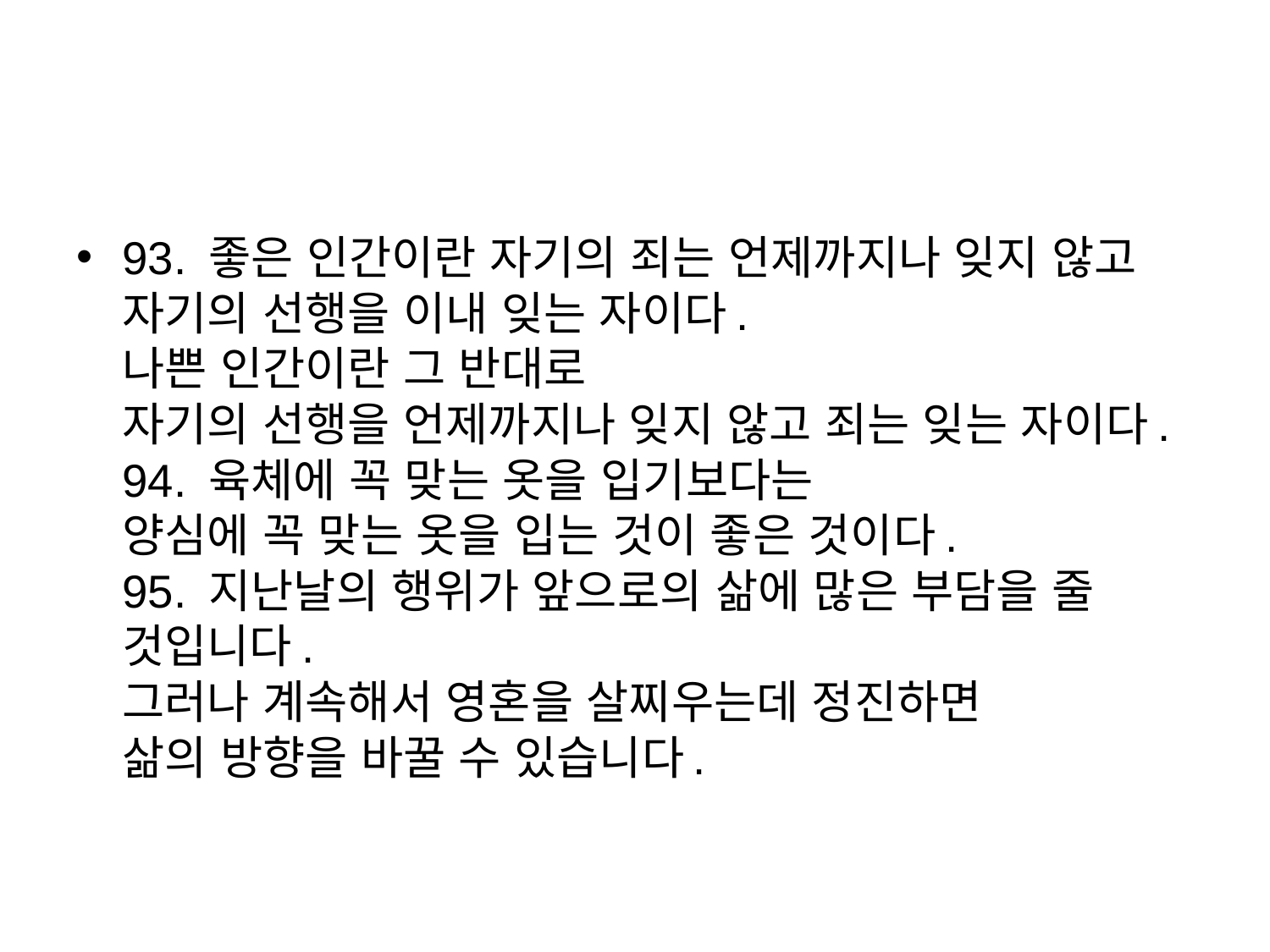

#
93. 좋은 인간이란 자기의 죄는 언제까지나 잊지 않고
자기의 선행을 이내 잊는 자이다.
나쁜 인간이란 그 반대로
자기의 선행을 언제까지나 잊지 않고 죄는 잊는 자이다.
94. 육체에 꼭 맞는 옷을 입기보다는
양심에 꼭 맞는 옷을 입는 것이 좋은 것이다.
95. 지난날의 행위가 앞으로의 삶에 많은 부담을 줄 것입니다.
그러나 계속해서 영혼을 살찌우는데 정진하면
삶의 방향을 바꿀 수 있습니다.